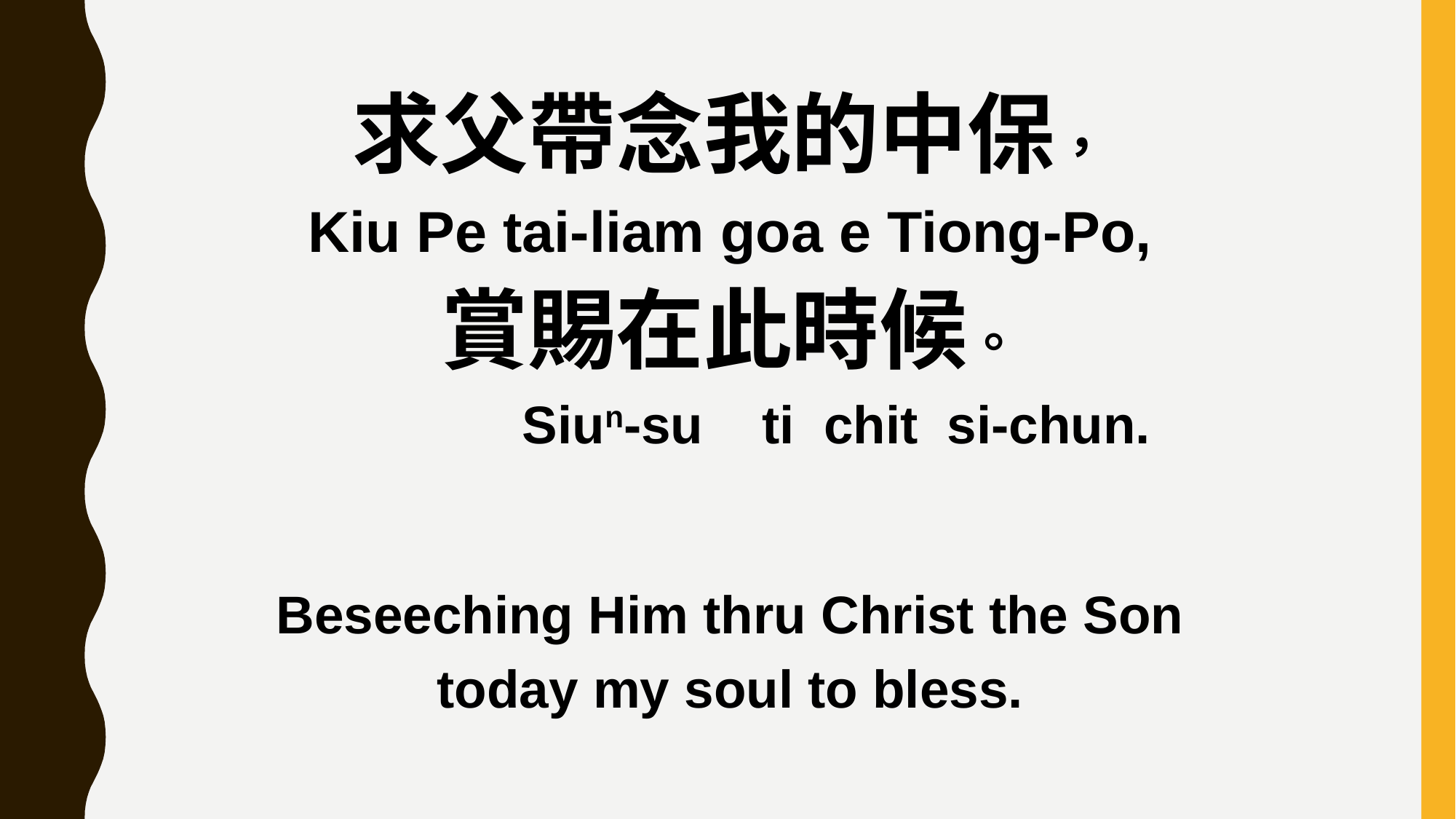

求父帶念我的中保，
Kiu Pe tai-liam goa e Tiong-Po,
賞賜在此時候。
                      Siun-su    ti  chit  si-chun.

Beseeching Him thru Christ the Son
today my soul to bless.